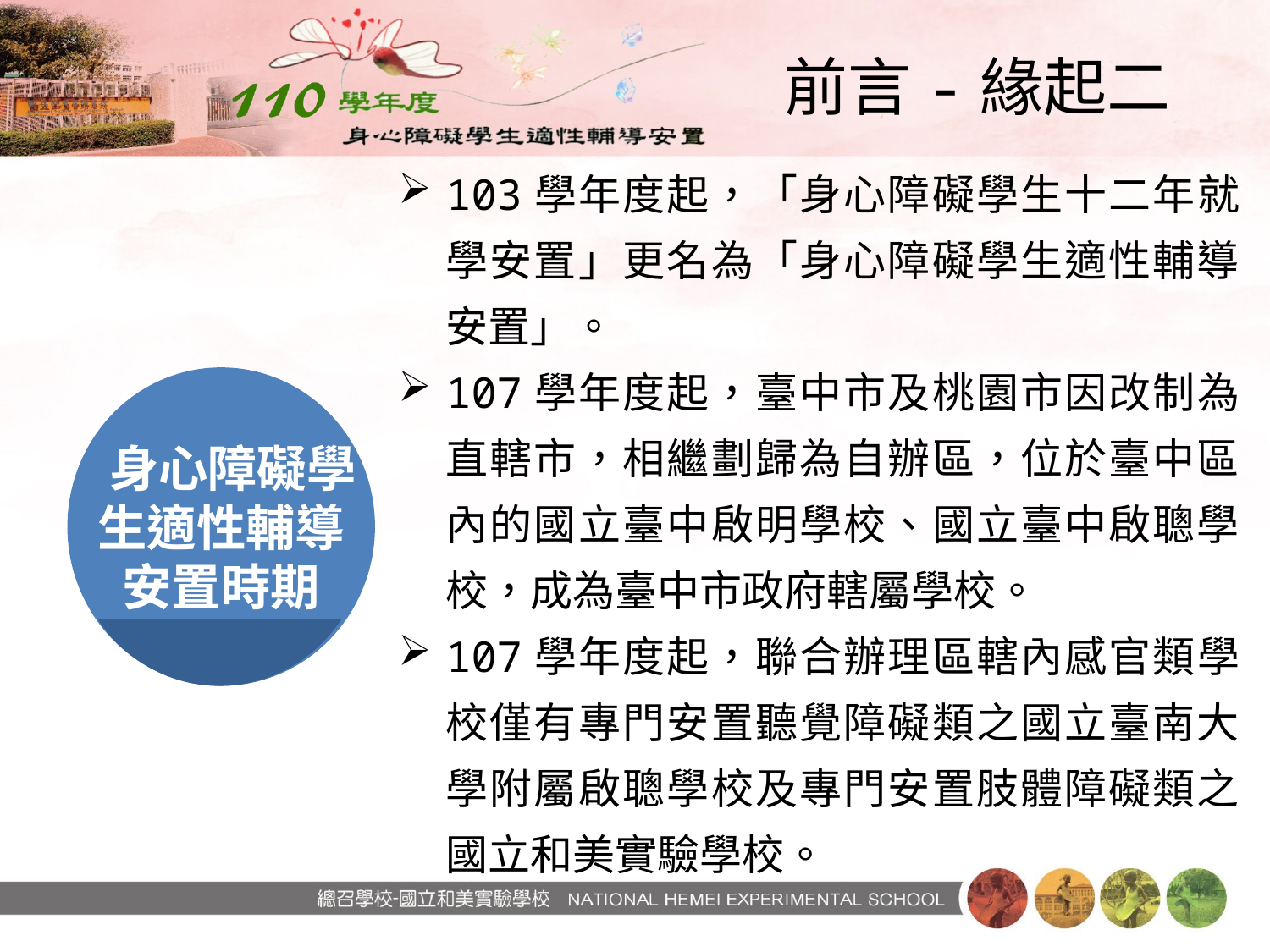

# 前言-緣起二
103學年度起，「身心障礙學生十二年就學安置」更名為「身心障礙學生適性輔導安置」。
107學年度起，臺中市及桃園市因改制為直轄市，相繼劃歸為自辦區，位於臺中區內的國立臺中啟明學校、國立臺中啟聰學校，成為臺中市政府轄屬學校。
107學年度起，聯合辦理區轄內感官類學校僅有專門安置聽覺障礙類之國立臺南大學附屬啟聰學校及專門安置肢體障礙類之國立和美實驗學校。

 身心障礙學生適性輔導安置時期